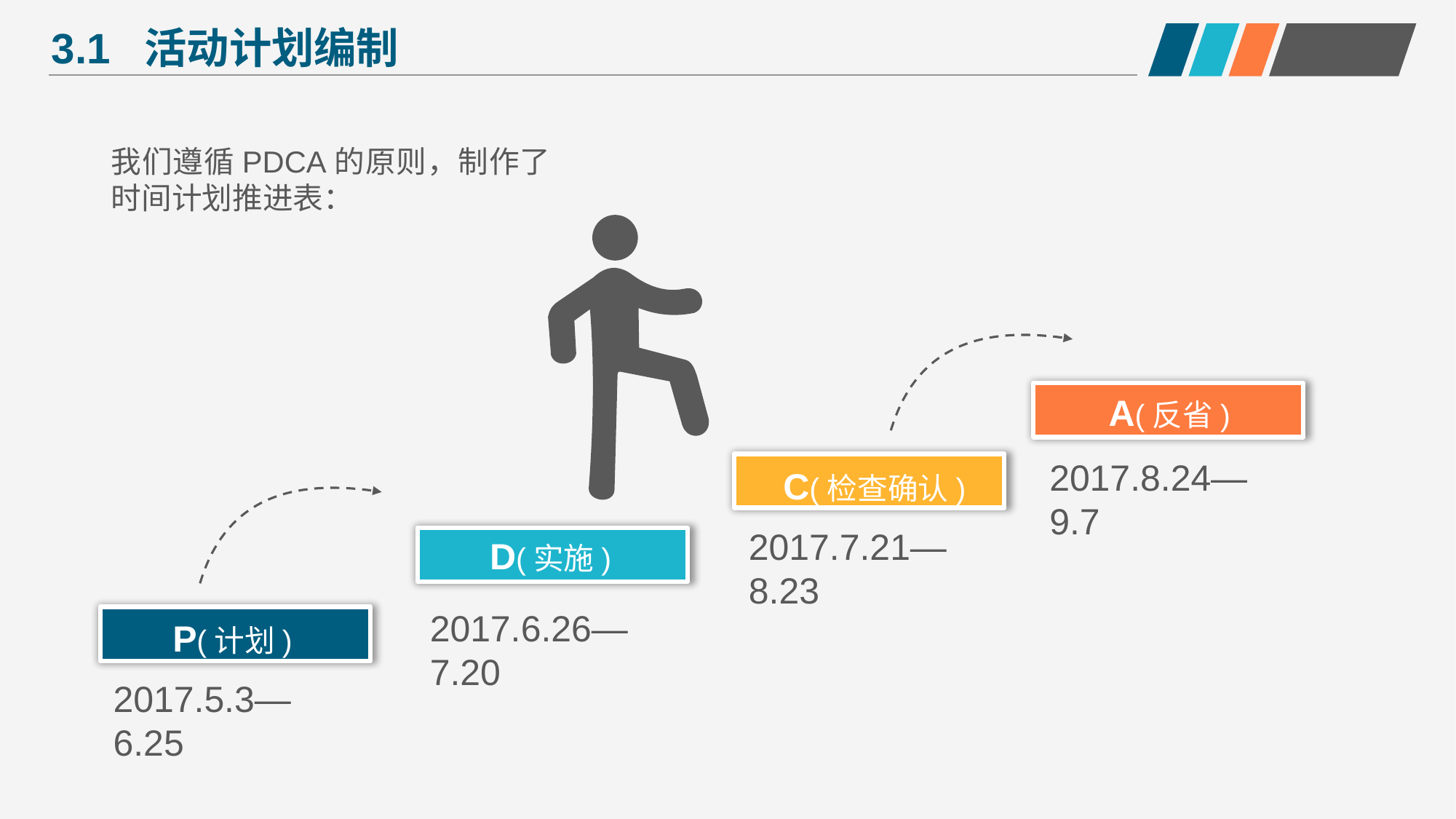

3.1  活动计划编制
我们遵循PDCA的原则，制作了时间计划推进表：

A(反省)
2017.8.24—9.7

C(检查确认)

2017.7.21—8.23

D(实施)
2017.6.26—7.20

P(计划)
2017.5.3—6.25